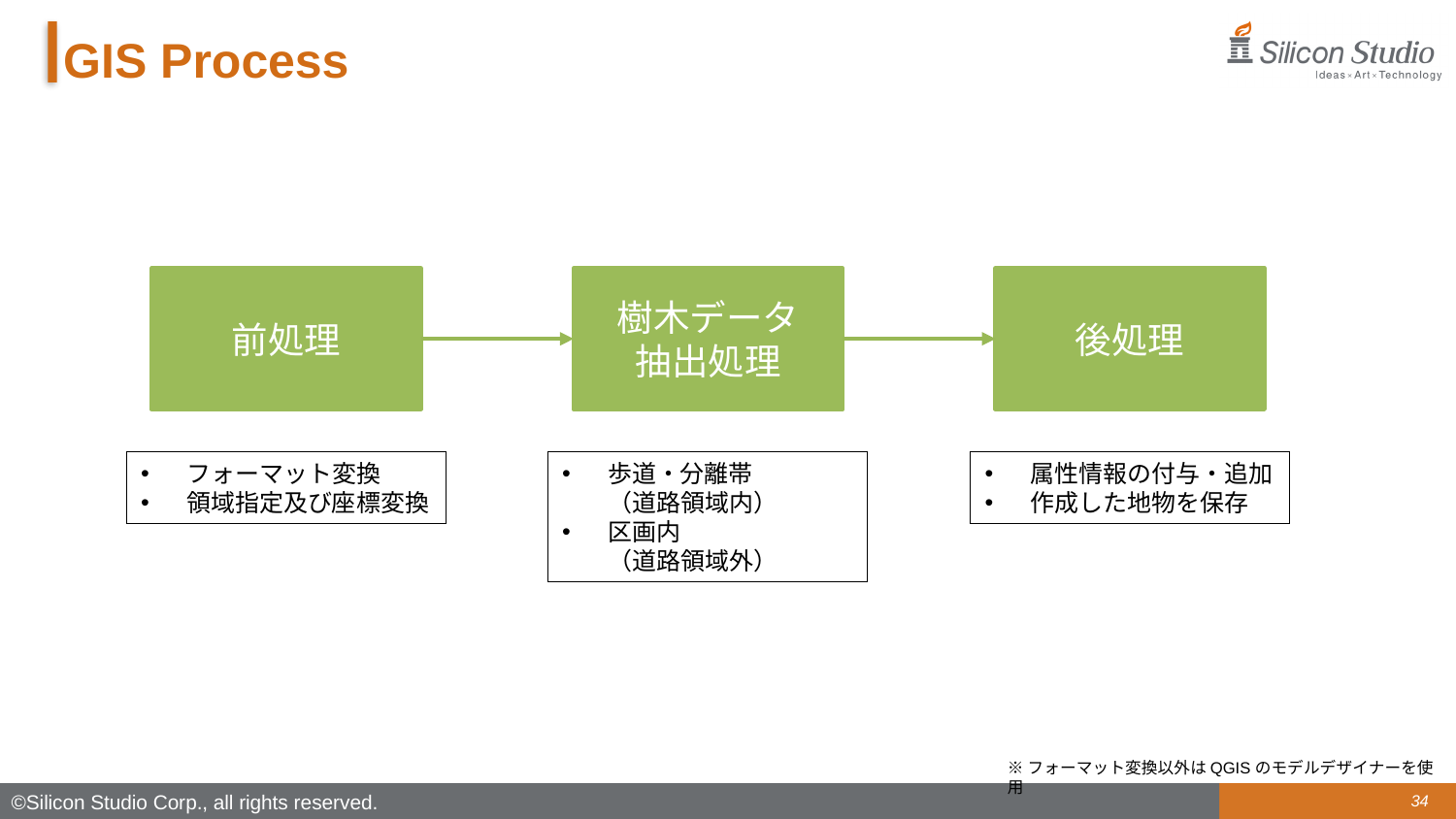

# GIS Process
前処理
樹木データ
抽出処理
後処理
フォーマット変換
領域指定及び座標変換
歩道・分離帯
（道路領域内）
区画内
（道路領域外）
属性情報の付与・追加
作成した地物を保存
※フォーマット変換以外はQGISのモデルデザイナーを使用